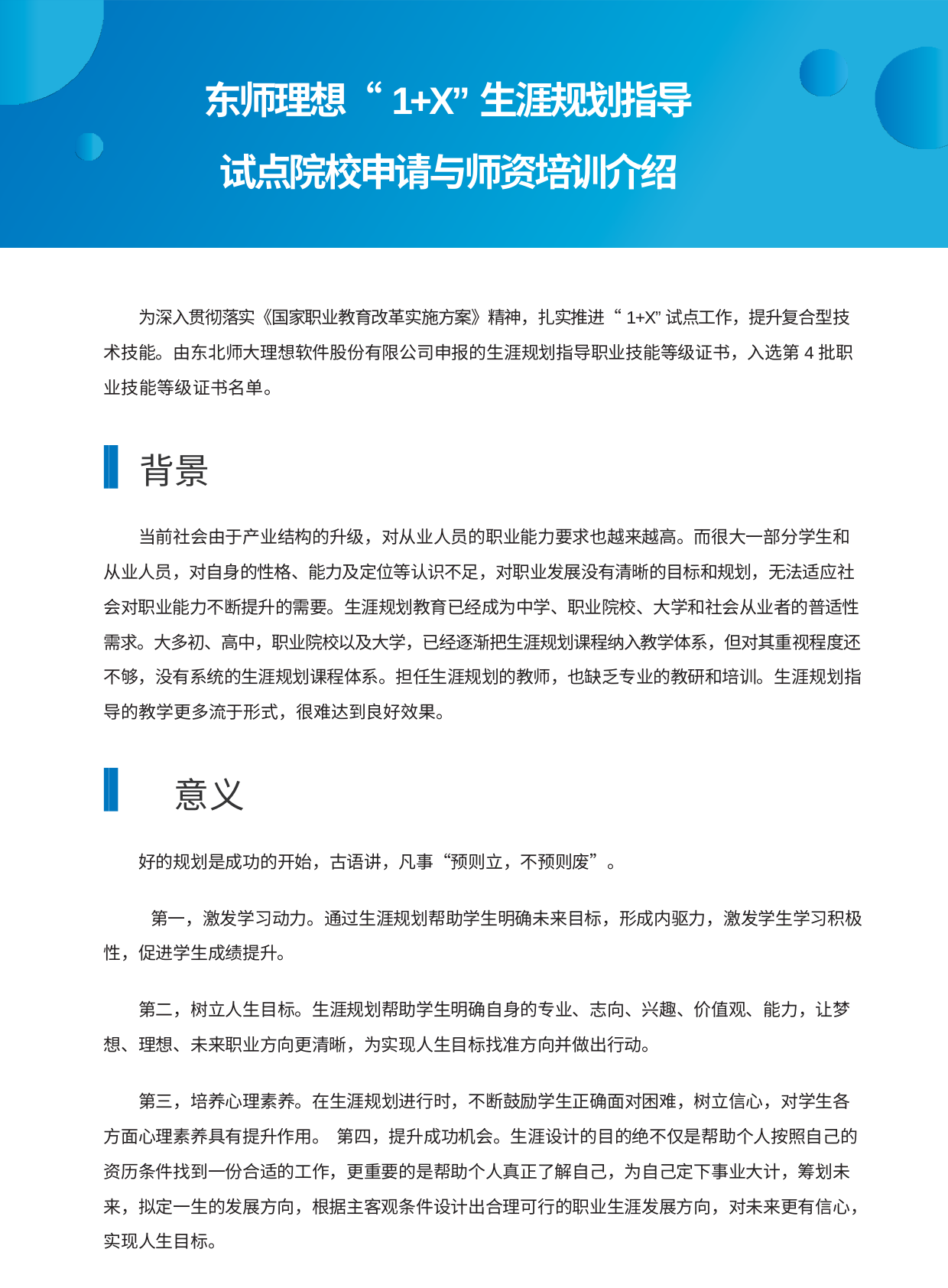

东师理想“1+X”生涯规划指导
试点院校申请与师资培训介绍

为深入贯彻落实《国家职业教育改革实施方案》精神，扎实推进“1+X”试点工作，提升复合型技术技能。由东北师大理想软件股份有限公司申报的生涯规划指导职业技能等级证书，入选第4批职业技能等级证书名单。

背景
当前社会由于产业结构的升级，对从业人员的职业能力要求也越来越高。而很大一部分学生和从业人员，对自身的性格、能力及定位等认识不足，对职业发展没有清晰的目标和规划，无法适应社会对职业能力不断提升的需要。生涯规划教育已经成为中学、职业院校、大学和社会从业者的普适性需求。大多初、高中，职业院校以及大学，已经逐渐把生涯规划课程纳入教学体系，但对其重视程度还不够，没有系统的生涯规划课程体系。担任生涯规划的教师，也缺乏专业的教研和培训。生涯规划指导的教学更多流于形式，很难达到良好效果。

意义
好的规划是成功的开始，古语讲，凡事“预则立，不预则废”。
  第一，激发学习动力。通过生涯规划帮助学生明确未来目标，形成内驱力，激发学生学习积极性，促进学生成绩提升。
第二，树立人生目标。生涯规划帮助学生明确自身的专业、志向、兴趣、价值观、能力，让梦想、理想、未来职业方向更清晰，为实现人生目标找准方向并做出行动。
第三，培养心理素养。在生涯规划进行时，不断鼓励学生正确面对困难，树立信心，对学生各方面心理素养具有提升作用。  第四，提升成功机会。生涯设计的目的绝不仅是帮助个人按照自己的资历条件找到一份合适的工作，更重要的是帮助个人真正了解自己，为自己定下事业大计，筹划未来，拟定一生的发展方向，根据主客观条件设计出合理可行的职业生涯发展方向，对未来更有信心，实现人生目标。